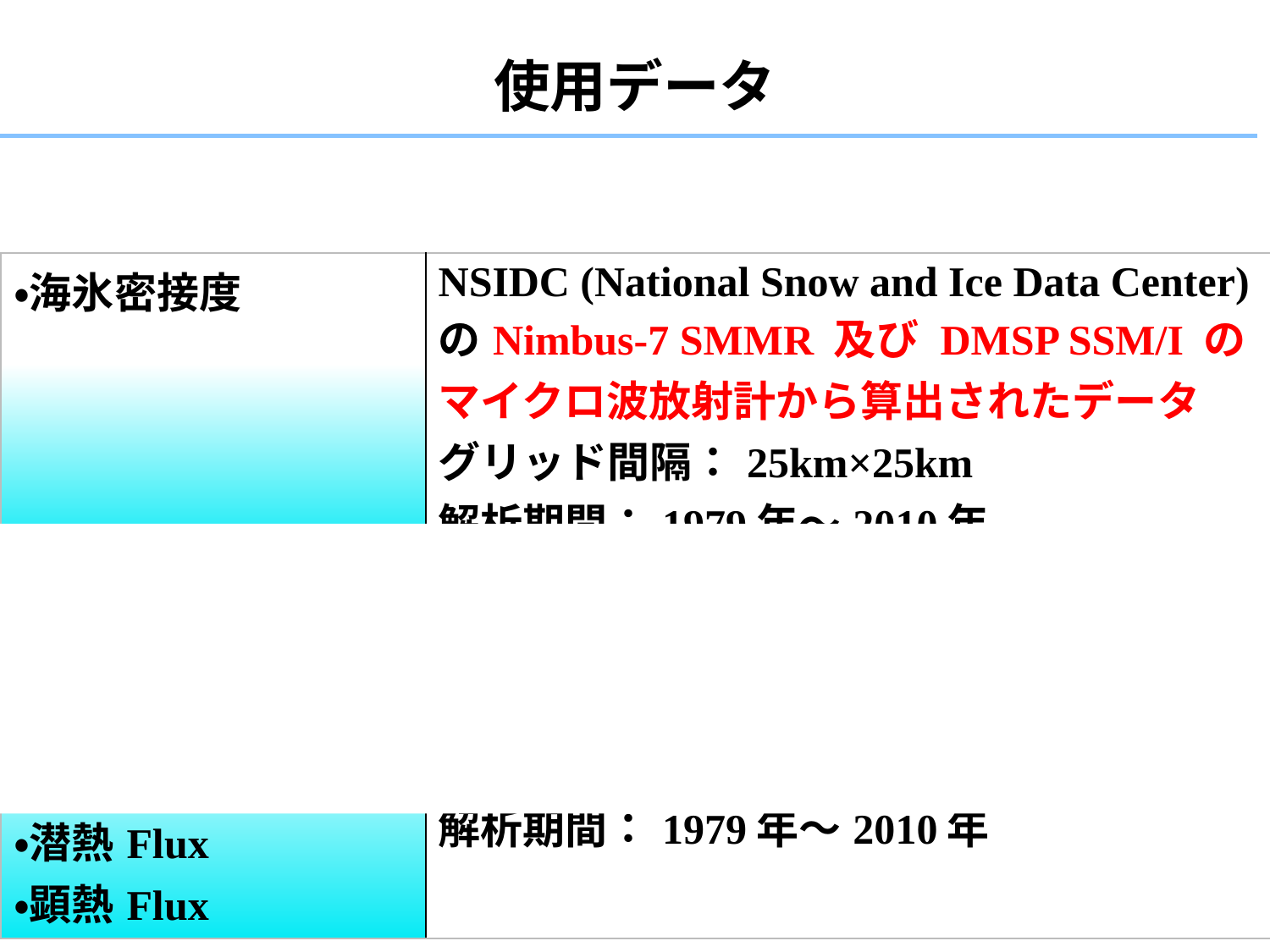

使用データ
| ・海氷密接度 | NSIDC (National Snow and Ice Data Center)のNimbus-7 SMMR 及び DMSP SSM/I の マイクロ波放射計から算出されたデータ グリッド間隔：25km×25km 解析期間：1979年～2010年 |
| --- | --- |
| ・海面更正気圧（SLP） ・地表温度（sat） ・風（10ｍ） ・潜熱Flux ・顕熱Flux | ECMWF (European Centre for Medium-Range Weather Forecasts)の ERA-Interim再解析データ グリッド間隔：1.5°×1.5° 解析期間：1979年～2010年 |